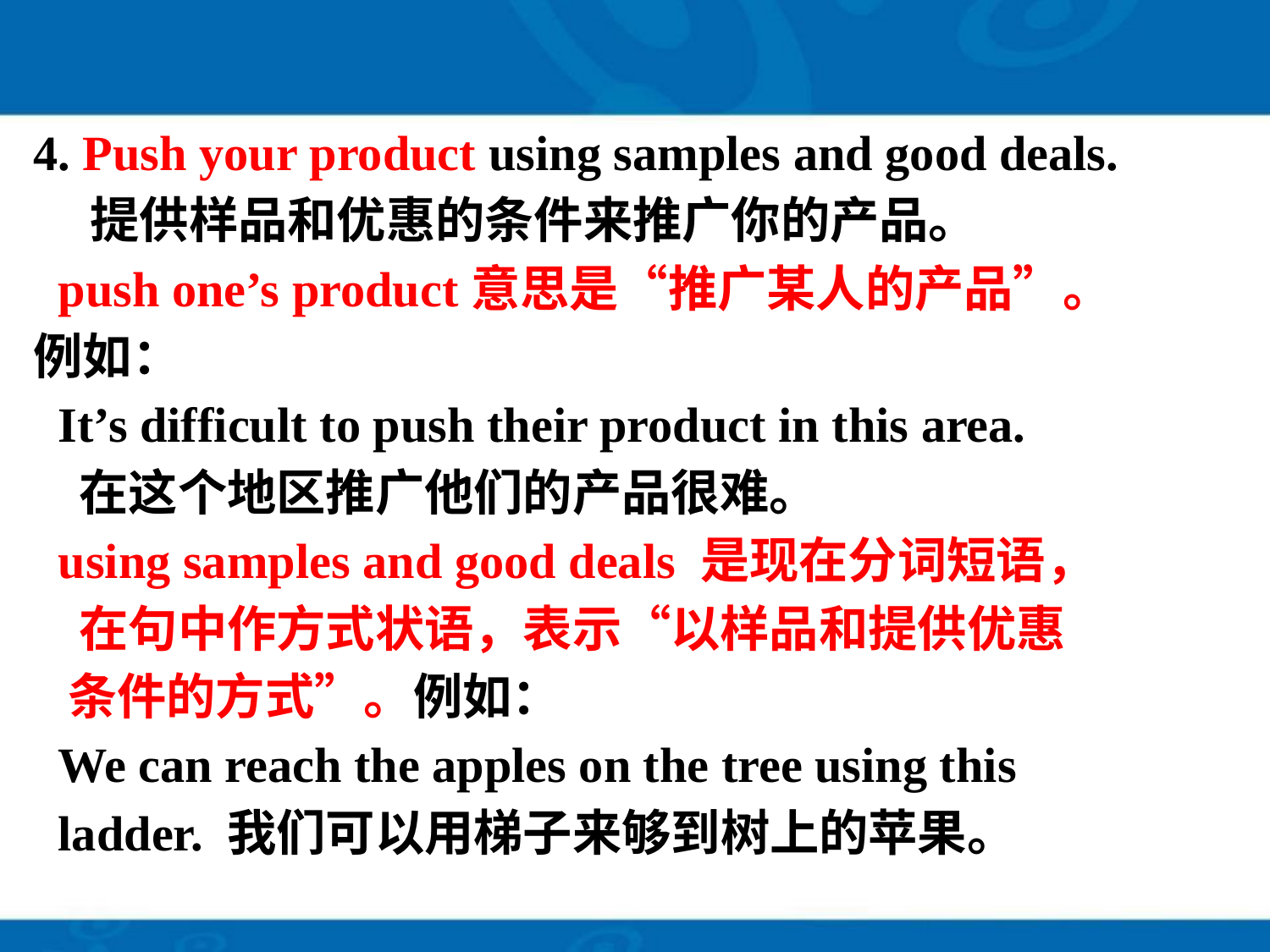

4. Push your product using samples and good deals.
    提供样品和优惠的条件来推广你的产品。
  push one’s product意思是“推广某人的产品”。
例如：
  It’s difficult to push their product in this area.
   在这个地区推广他们的产品很难。
  using samples and good deals 是现在分词短语，
   在句中作方式状语，表示“以样品和提供优惠
  条件的方式”。例如：
  We can reach the apples on the tree using this
  ladder. 我们可以用梯子来够到树上的苹果。